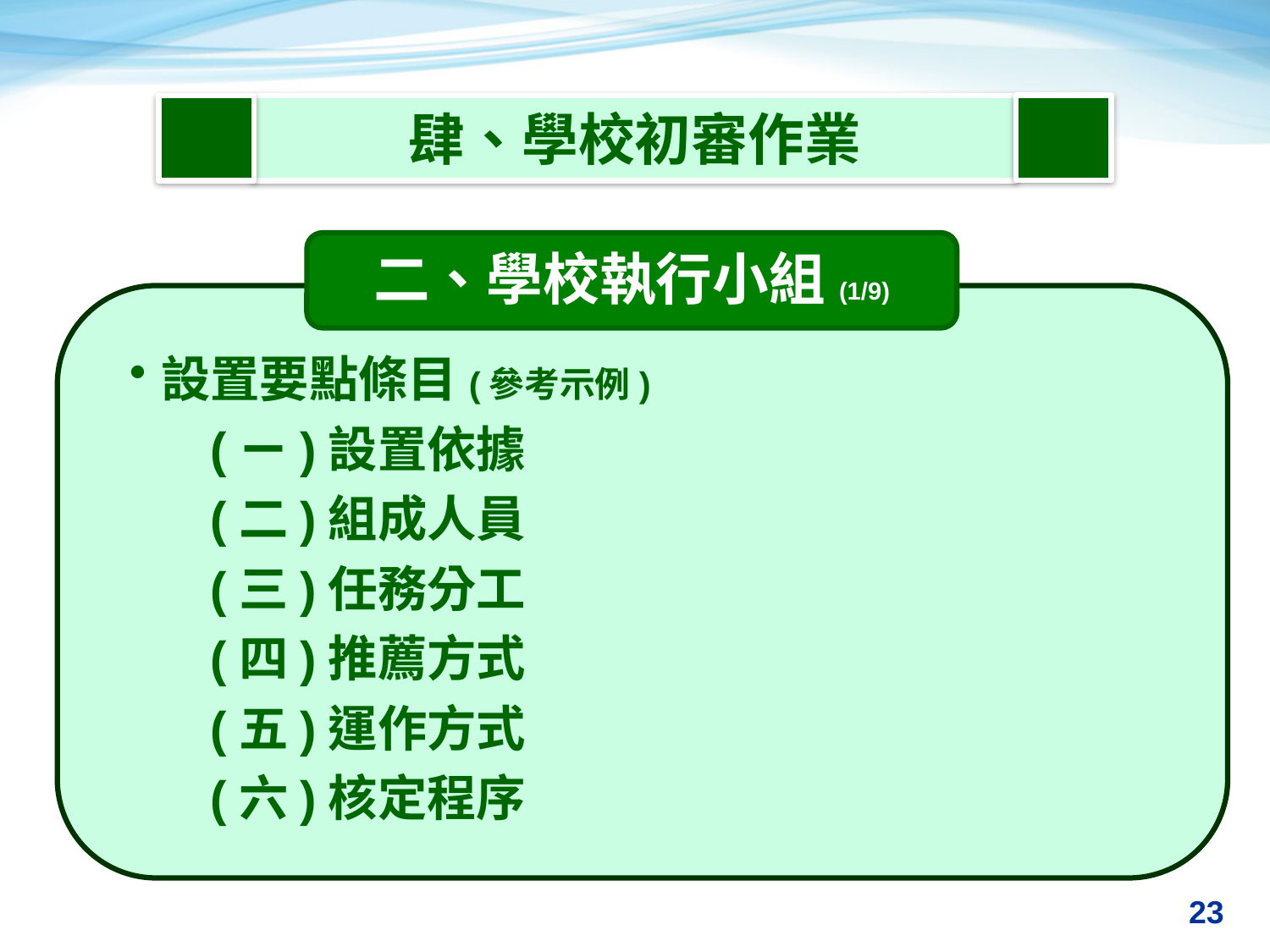

肆、學校初審作業
二、學校執行小組(1/9)

設置要點條目(參考示例)
(ㄧ)設置依據
(二)組成人員
(三)任務分工
(四)推薦方式
(五)運作方式
(六)核定程序

23
23